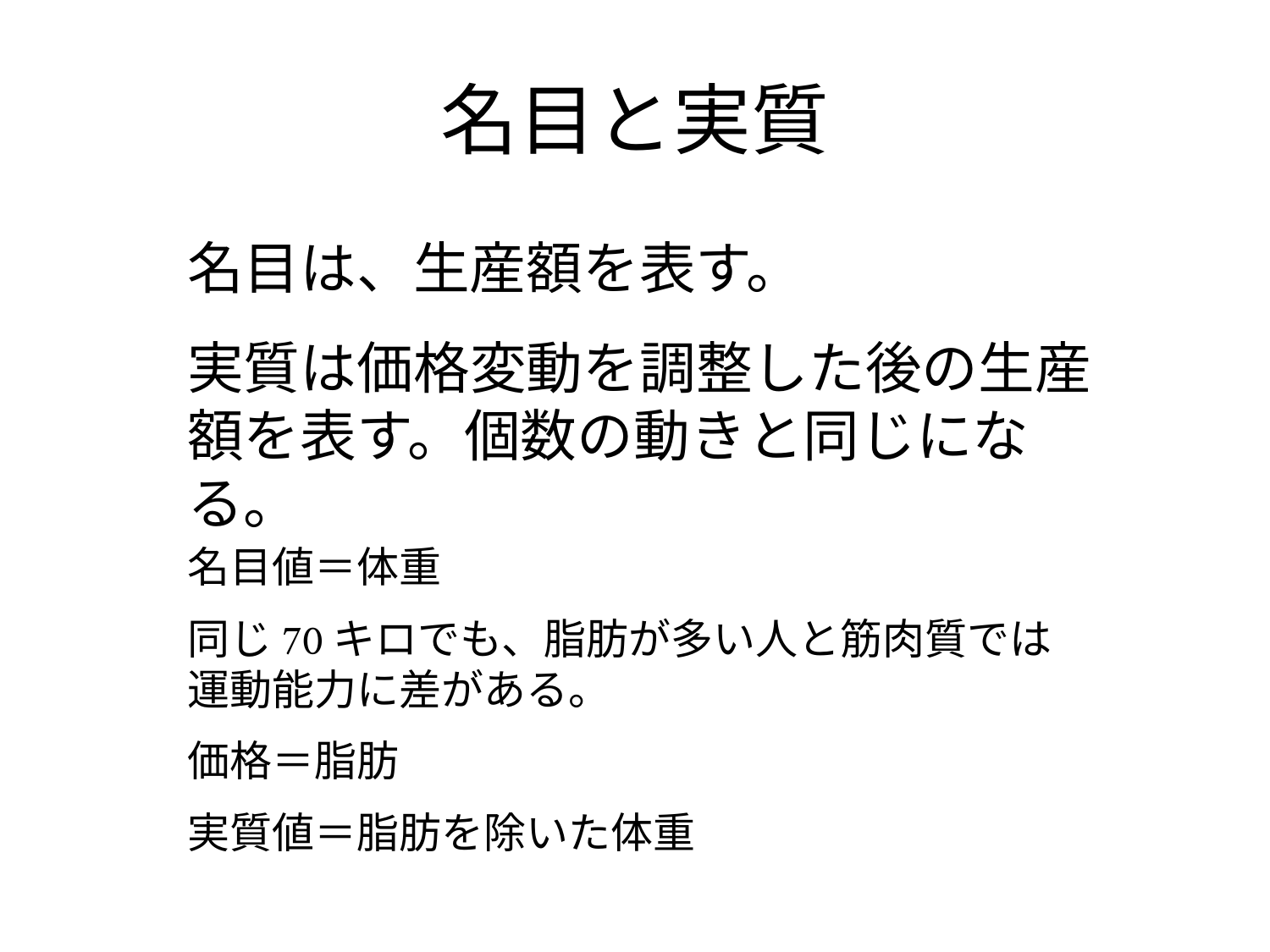

# 名目と実質
名目は、生産額を表す。
実質は価格変動を調整した後の生産額を表す。個数の動きと同じになる。
名目値＝体重
同じ70キロでも、脂肪が多い人と筋肉質では運動能力に差がある。
価格＝脂肪
実質値＝脂肪を除いた体重